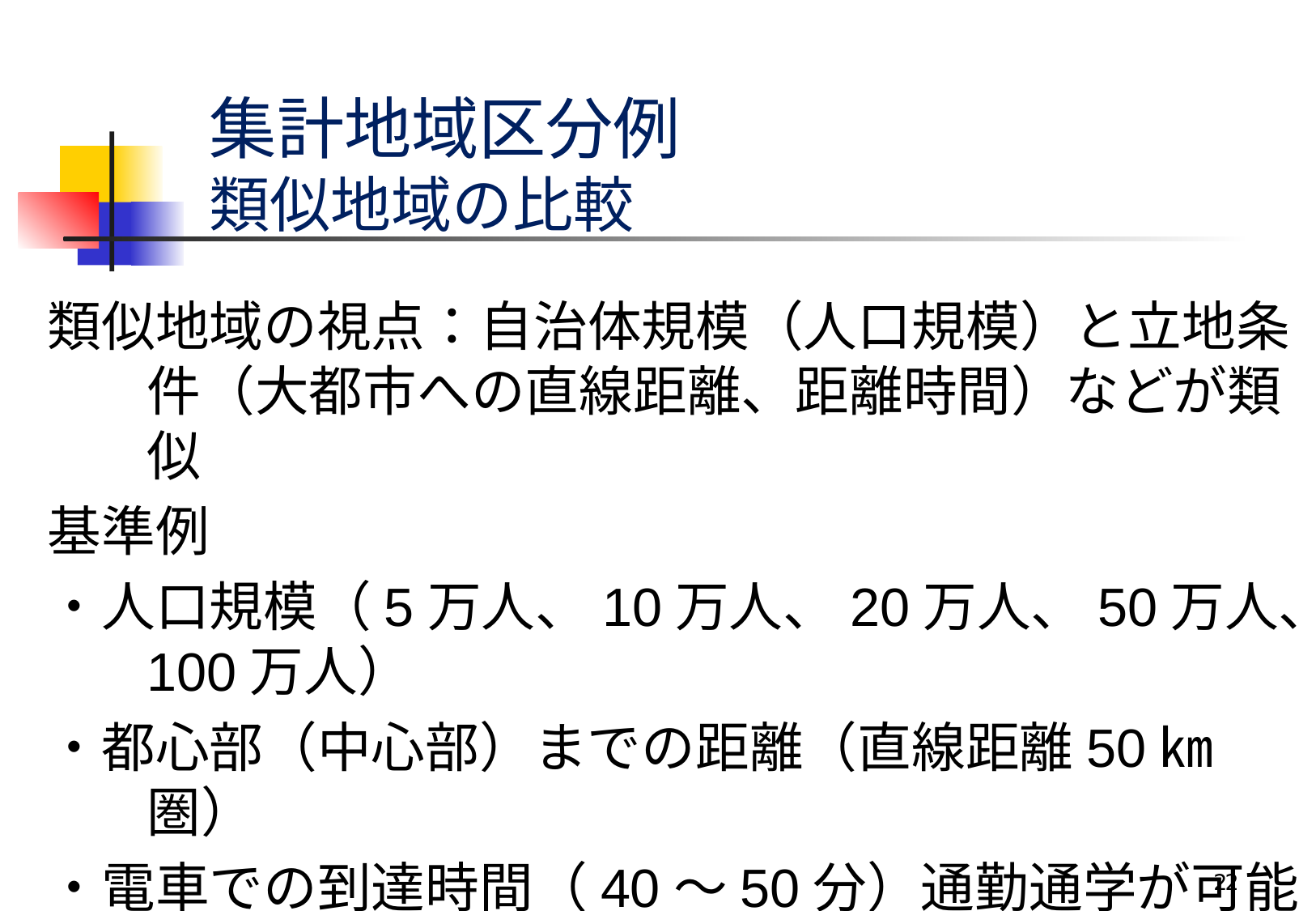

# 集計地域区分例 類似地域の比較
類似地域の視点：自治体規模（人口規模）と立地条件（大都市への直線距離、距離時間）などが類似
基準例
・人口規模（5万人、10万人、20万人、50万人、100万人）
・都心部（中心部）までの距離（直線距離50㎞圏）
・電車での到達時間（40～50分）通勤通学が可能都市
・産業構造（第1次、第2次、第3次産業就業率）

22